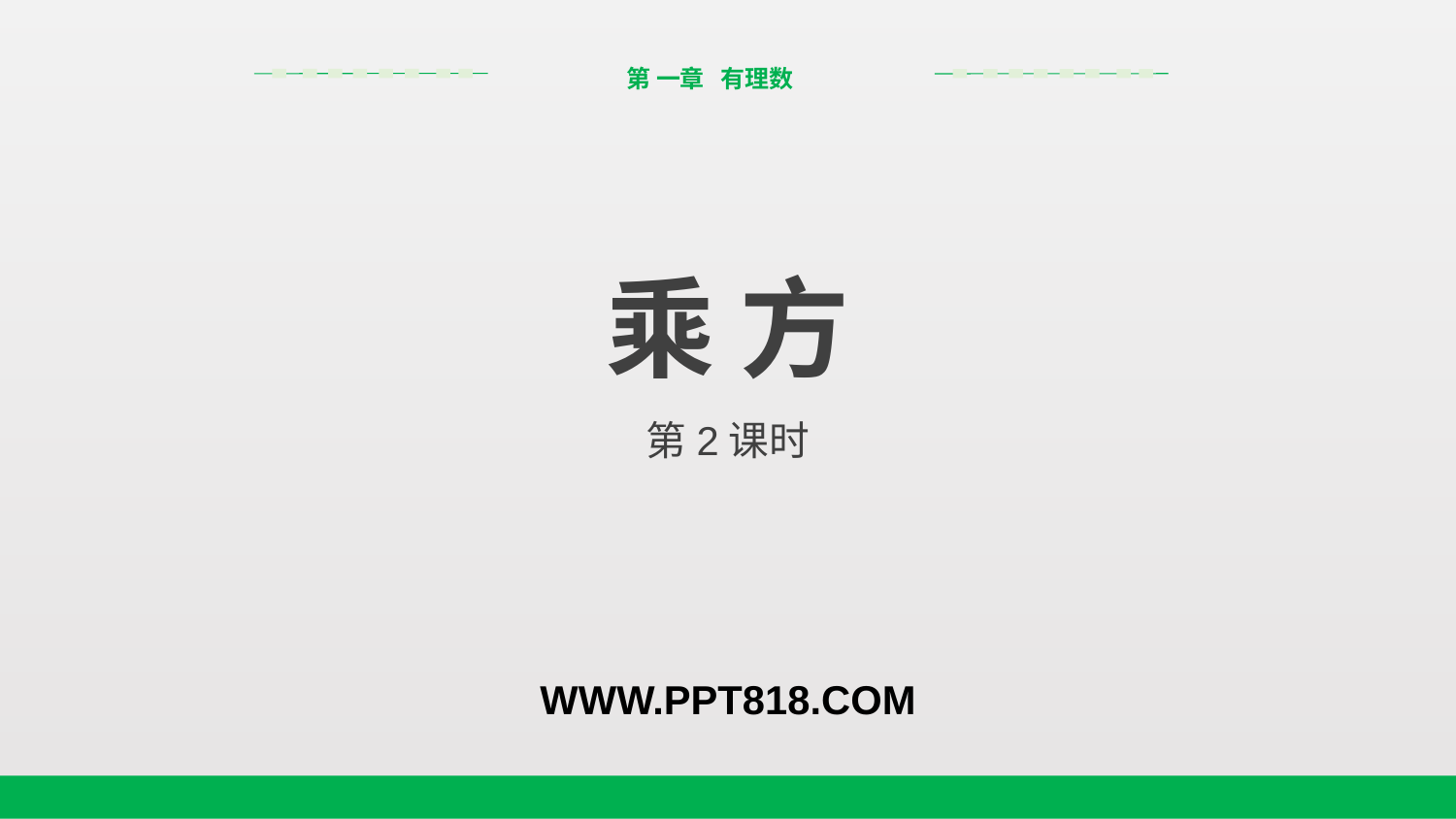

第 一章   有理数

乘 方
第2课时
WWW.PPT818.COM